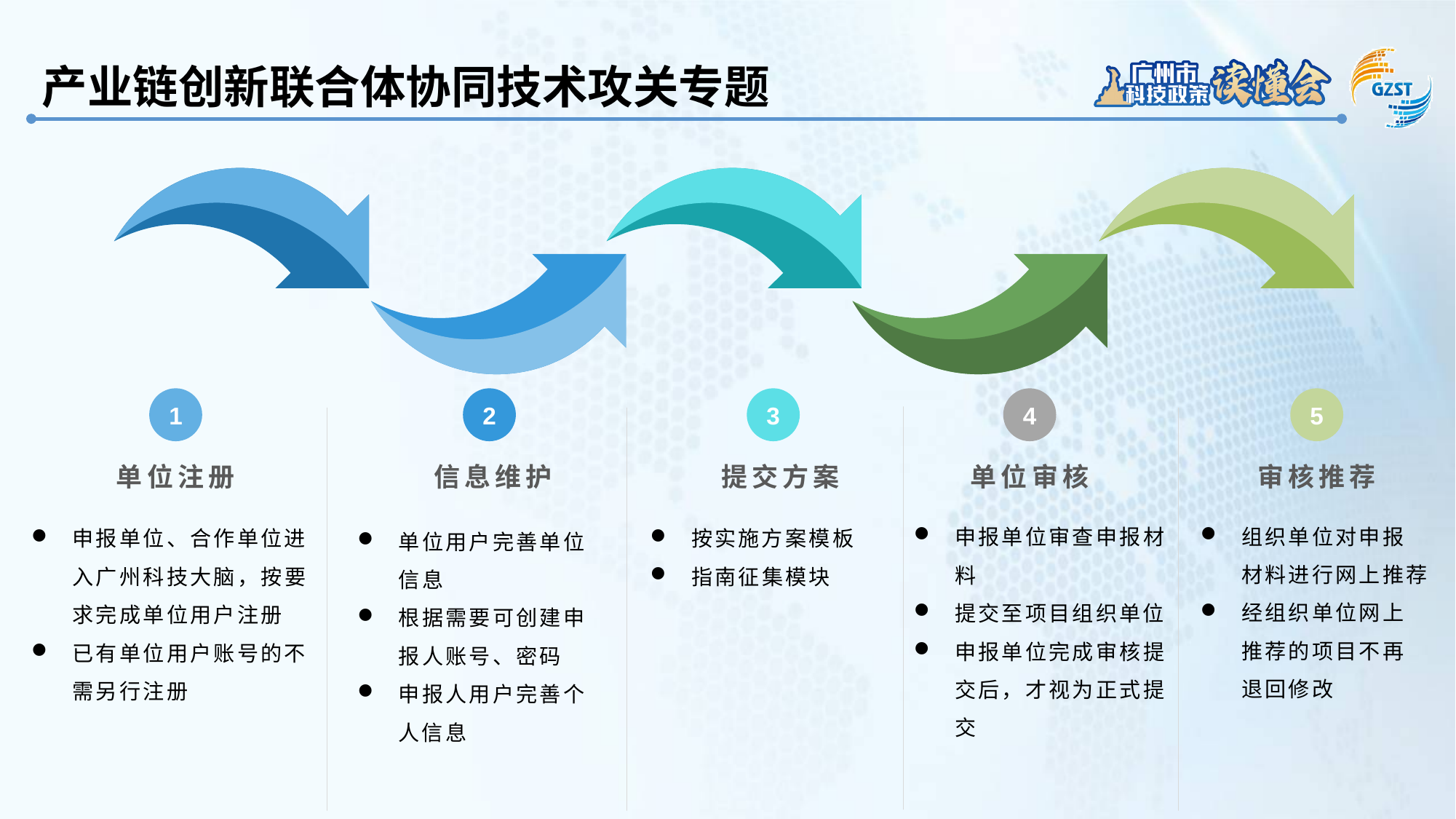

产业链创新联合体协同技术攻关专题

1
2
3
4
5
单位注册
信息维护
提交方案
单位审核
审核推荐
组织单位对申报材料进行网上推荐
经组织单位网上推荐的项目不再退回修改

申报单位审查申报材料
提交至项目组织单位
申报单位完成审核提交后，才视为正式提交

申报单位、合作单位进入广州科技大脑，按要求完成单位用户注册
已有单位用户账号的不需另行注册
按实施方案模板
指南征集模块

单位用户完善单位信息
根据需要可创建申报人账号、密码
申报人用户完善个人信息